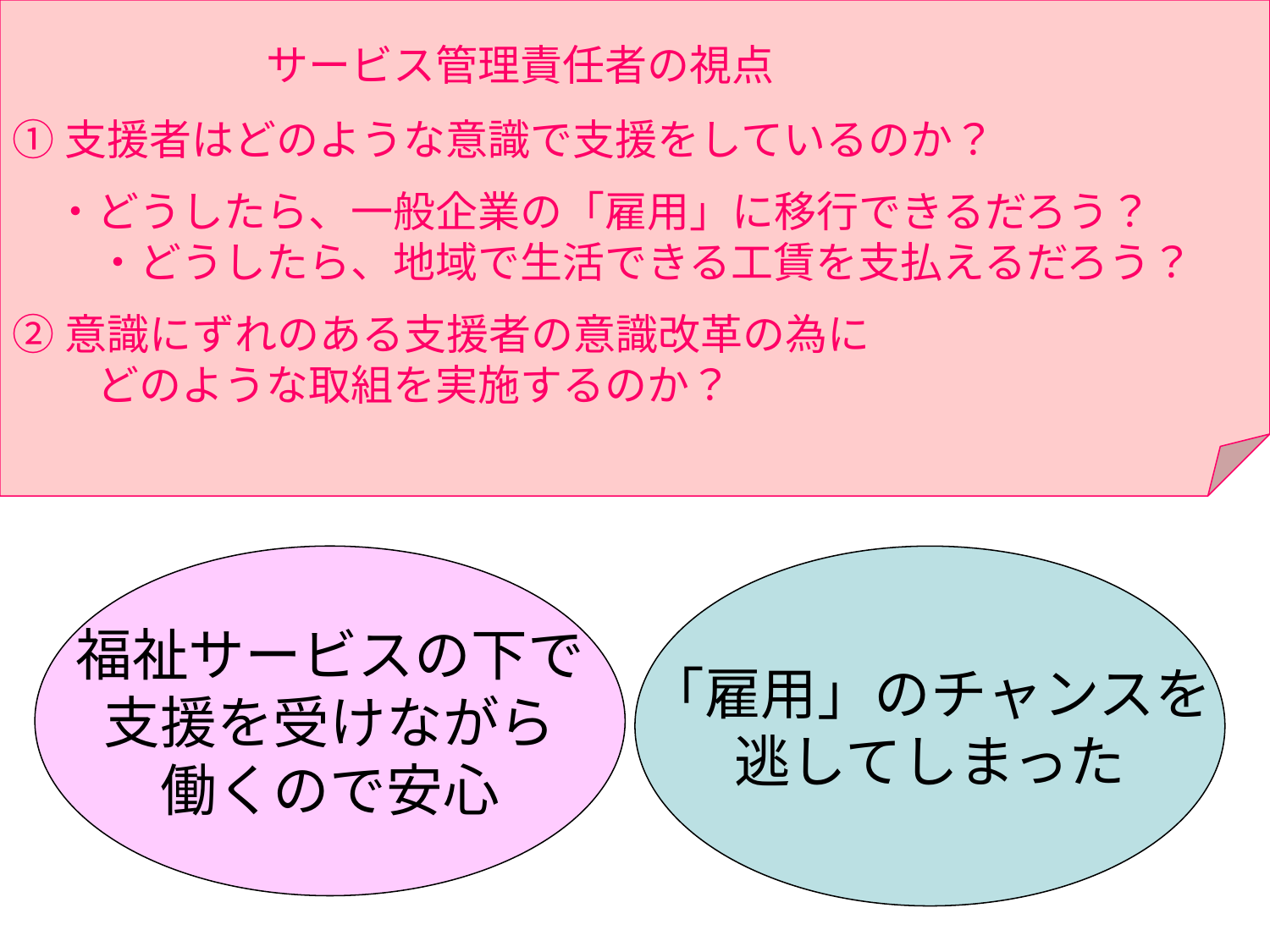

サービス管理責任者の視点

①支援者はどのような意識で支援をしているのか？

　・どうしたら、一般企業の「雇用」に移行できるだろう？
　　・どうしたら、地域で生活できる工賃を支払えるだろう？

②意識にずれのある支援者の意識改革の為に
　　どのような取組を実施するのか？
Ｑ．次の事例を考えてみてください？
「部品組立の仕事があるので障害のある人を雇用したい。
適性のある人はいるか」という企業に対し

その仕事をＢ型事業所で請負い、利用者にその業務を担当させた。
福祉サービスの下で
支援を受けながら
働くので安心
「雇用」のチャンスを
逃してしまった